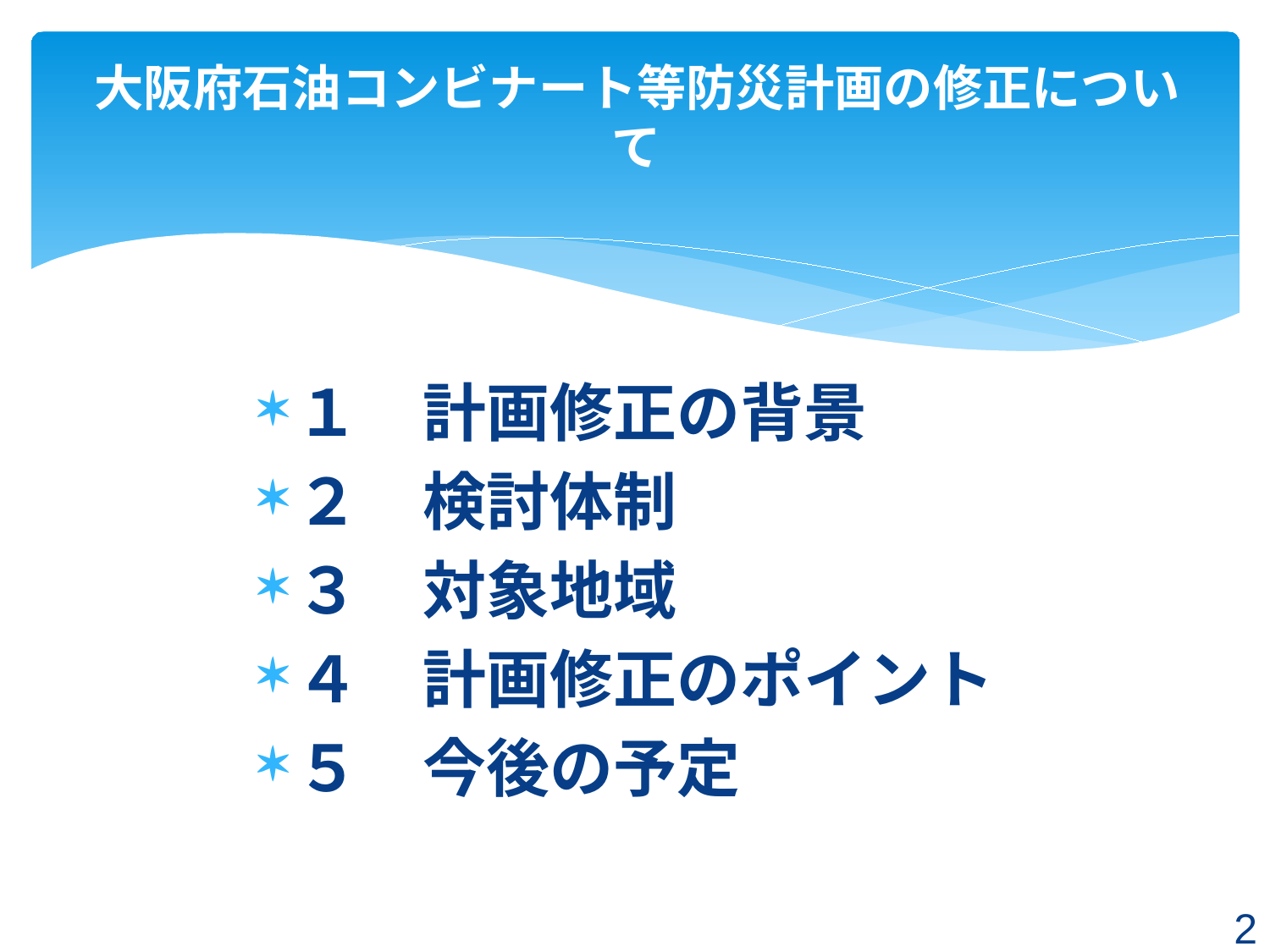

# 大阪府石油コンビナート等防災計画の修正について
１　計画修正の背景
２　検討体制
３　対象地域
４　計画修正のポイント
５　今後の予定
2